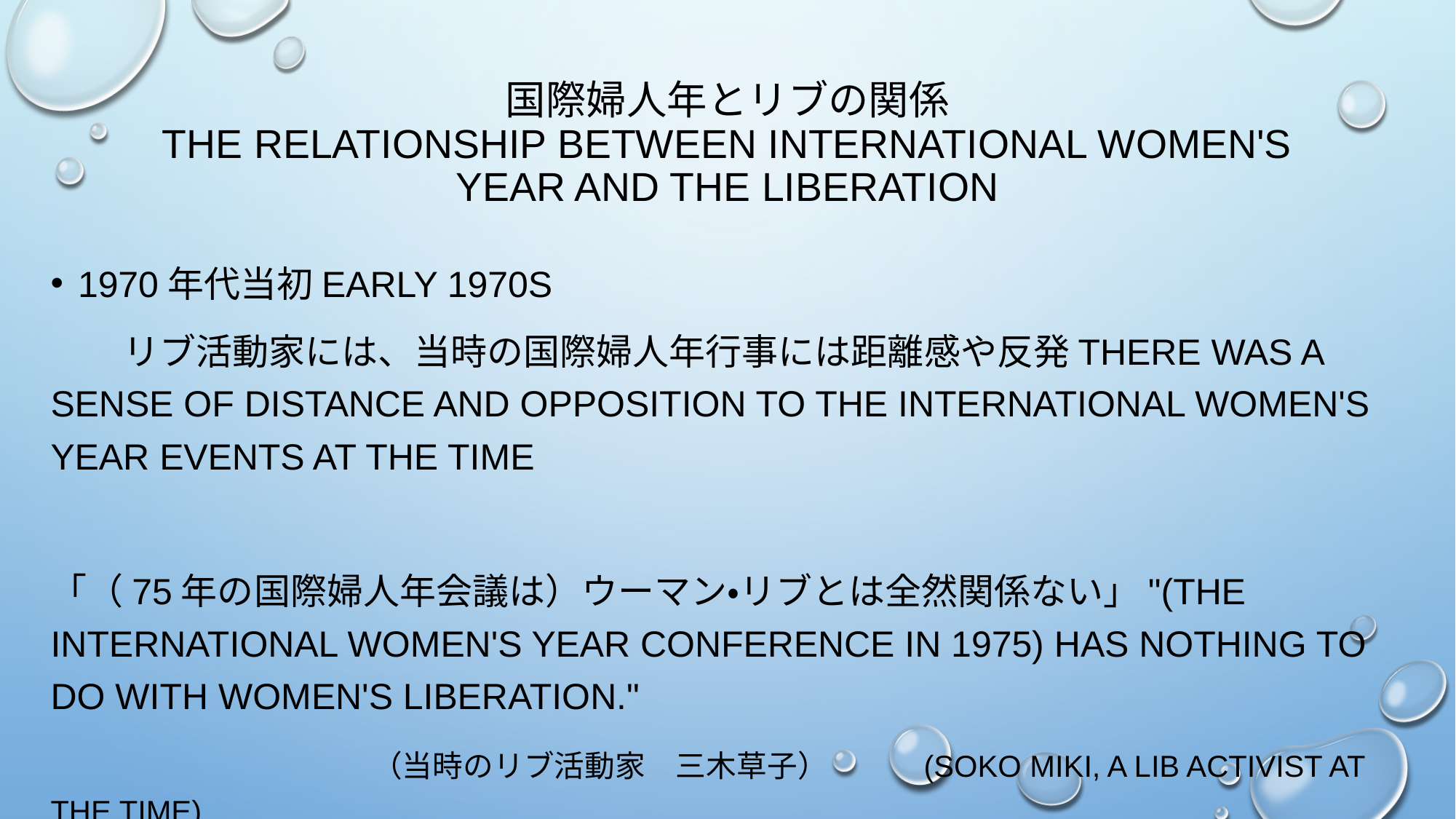

# 国際婦人年とリブの関係 The relationship between International Women's Year and the Liberation
1970年代当初early 1970s
　　リブ活動家には、当時の国際婦人年行事には距離感や反発There was a sense of distance and opposition to the International Women's Year events at the time

「（75年の国際婦人年会議は）ウーマン・リブとは全然関係ない」"(The International Women's Year Conference in 1975) has nothing to do with women's liberation."
　　　　　　　　　（当時のリブ活動家　三木草子）	(Soko Miki, a lib activist at the time)